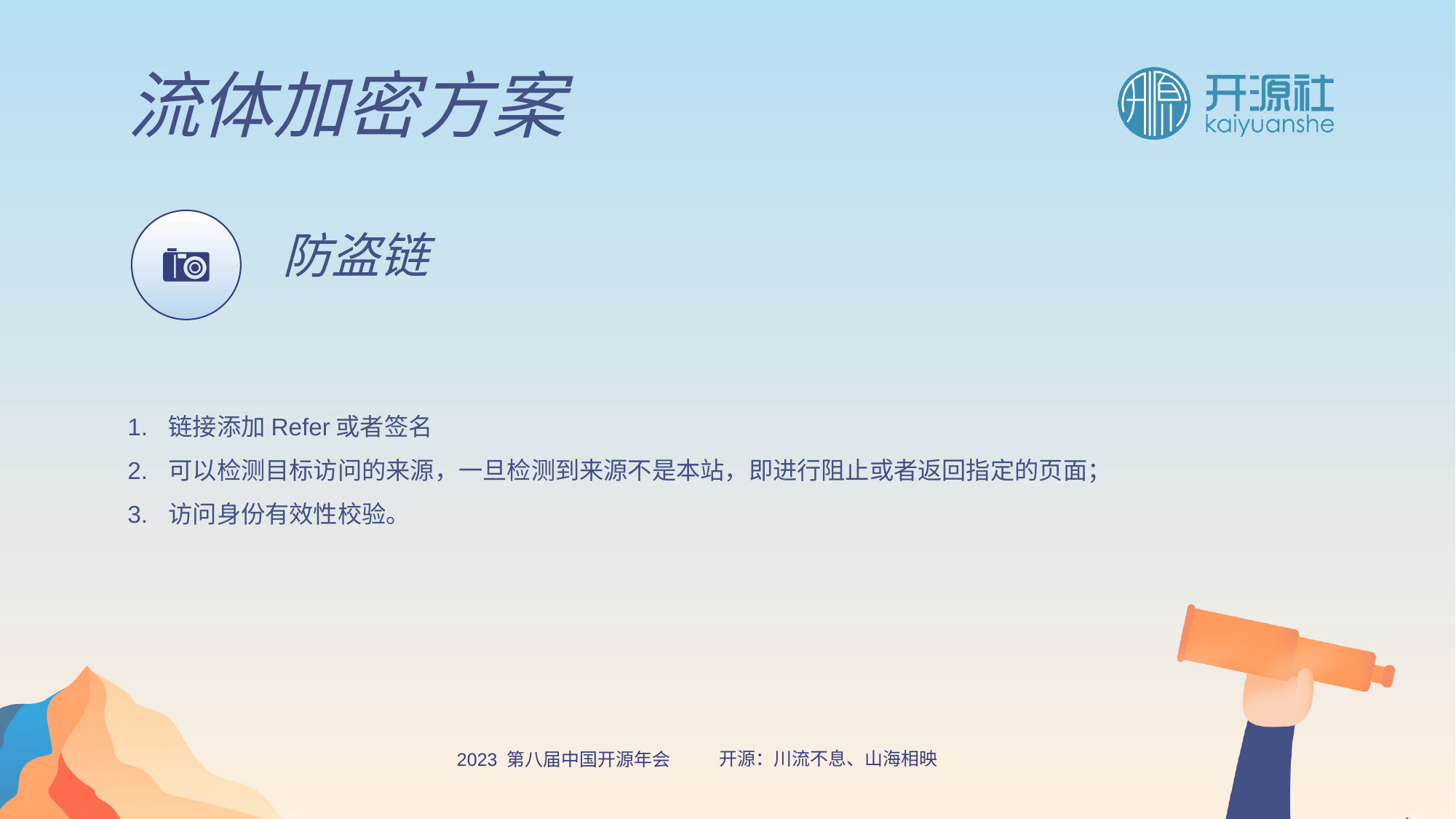

流体加密方案

防盗链

链接添加Refer或者签名
可以检测目标访问的来源，一旦检测到来源不是本站，即进行阻止或者返回指定的页面；
访问身份有效性校验。